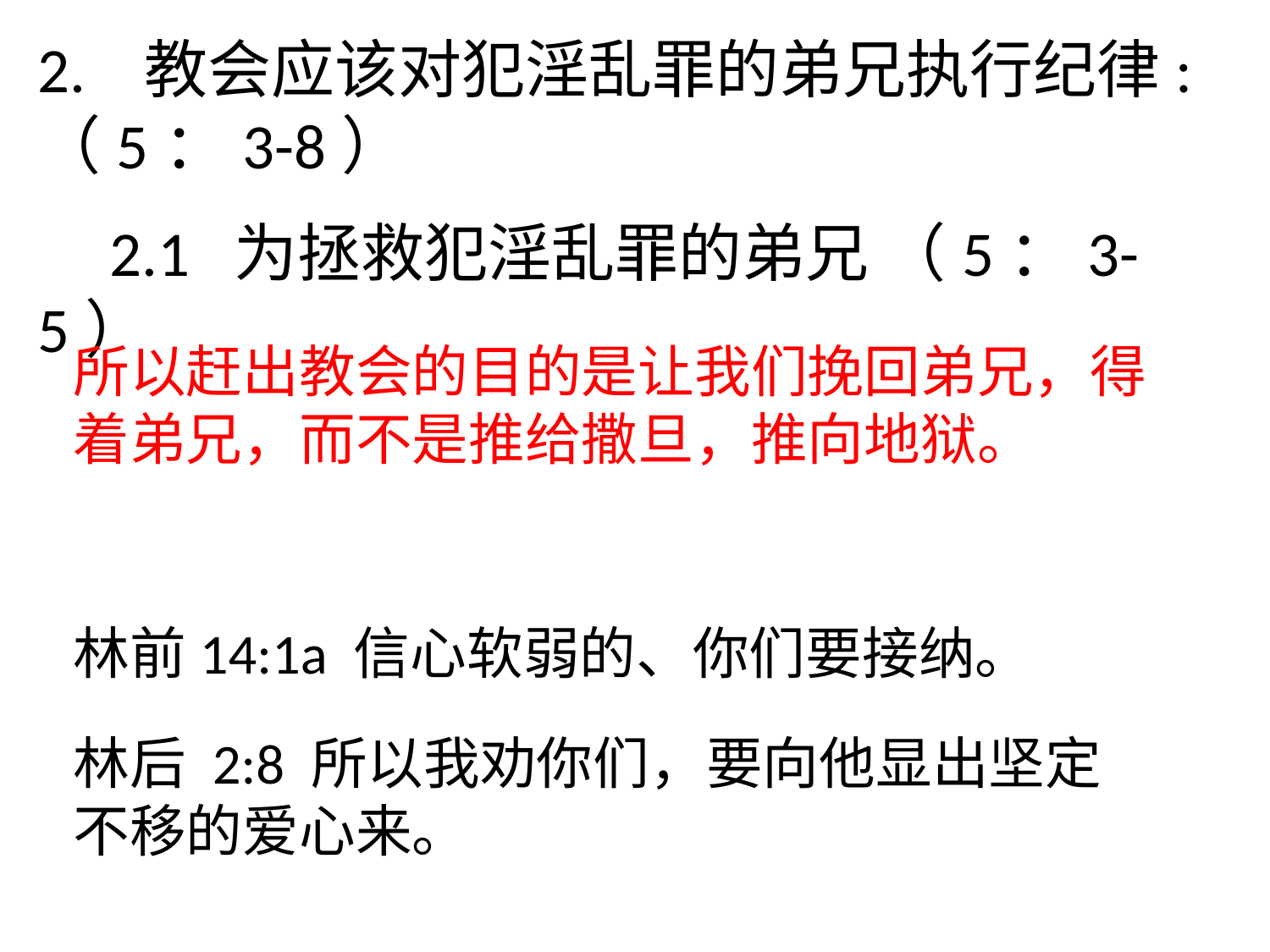

2.   教会应该对犯淫乱罪的弟兄执行纪律:（5：3-8）
     2.1  为拯救犯淫乱罪的弟兄 （5：3-5）
所以赶出教会的目的是让我们挽回弟兄，得着弟兄，而不是推给撒旦，推向地狱。

林前14:1a 信心软弱的、你们要接纳。
林后 2:8 所以我劝你们，要向他显出坚定不移的爱心来。